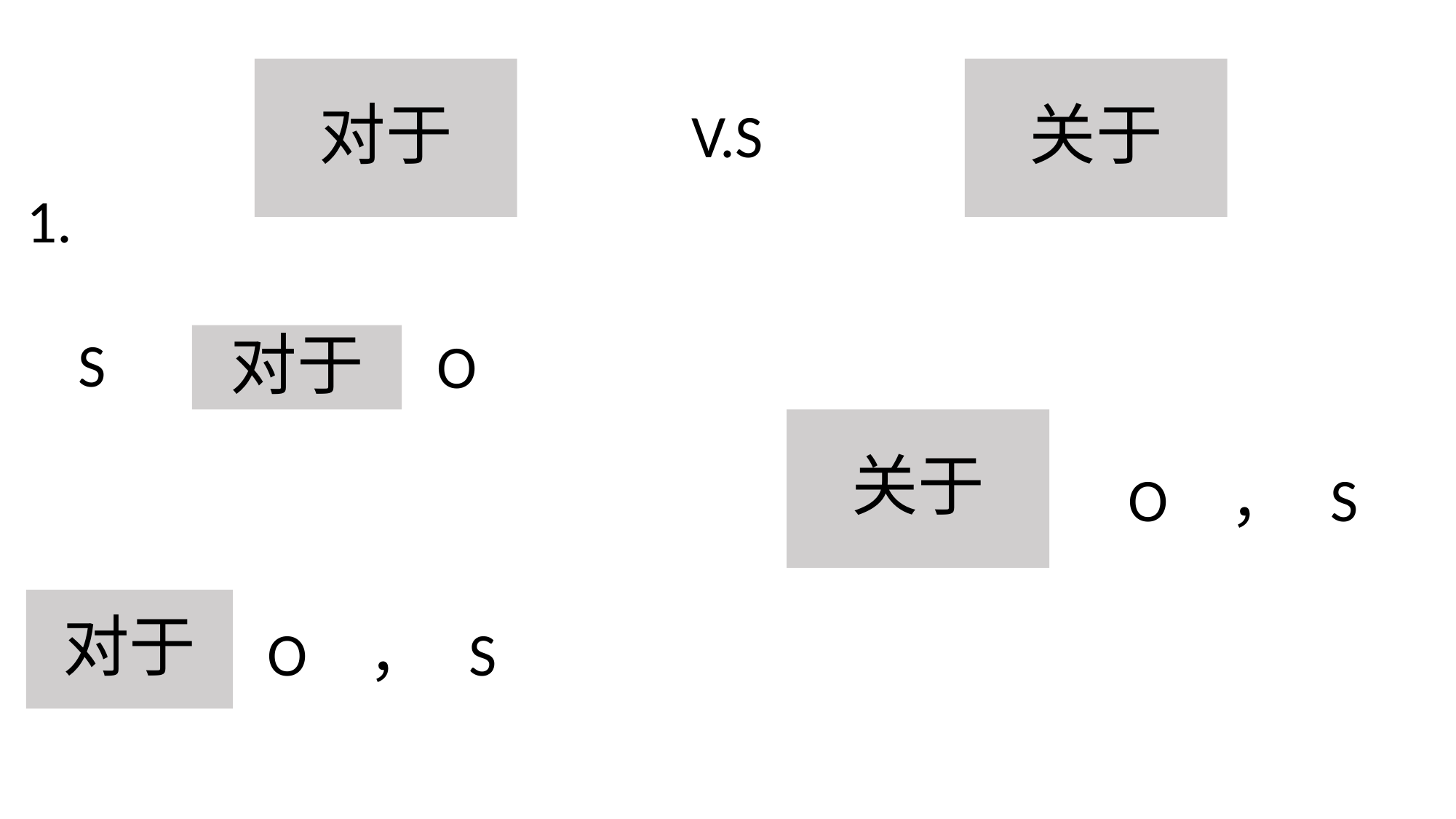

对于
V.S
关于
1.
S
O
对于
关于
O
，
S
对于
O
，
S